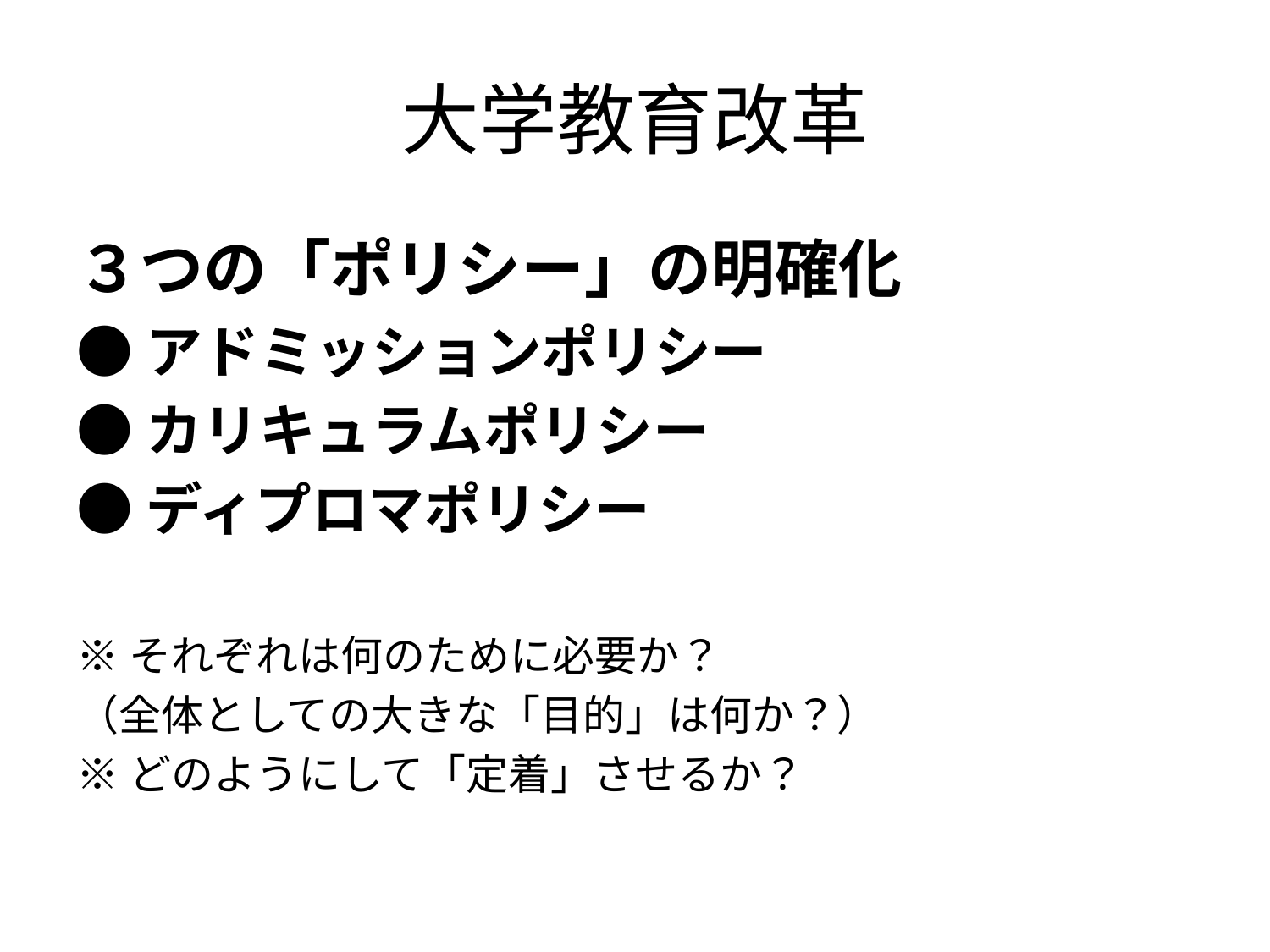

# 大学教育改革
３つの「ポリシー」の明確化
●アドミッションポリシー
●カリキュラムポリシー
●ディプロマポリシー

※それぞれは何のために必要か？
（全体としての大きな「目的」は何か？）
※どのようにして「定着」させるか？